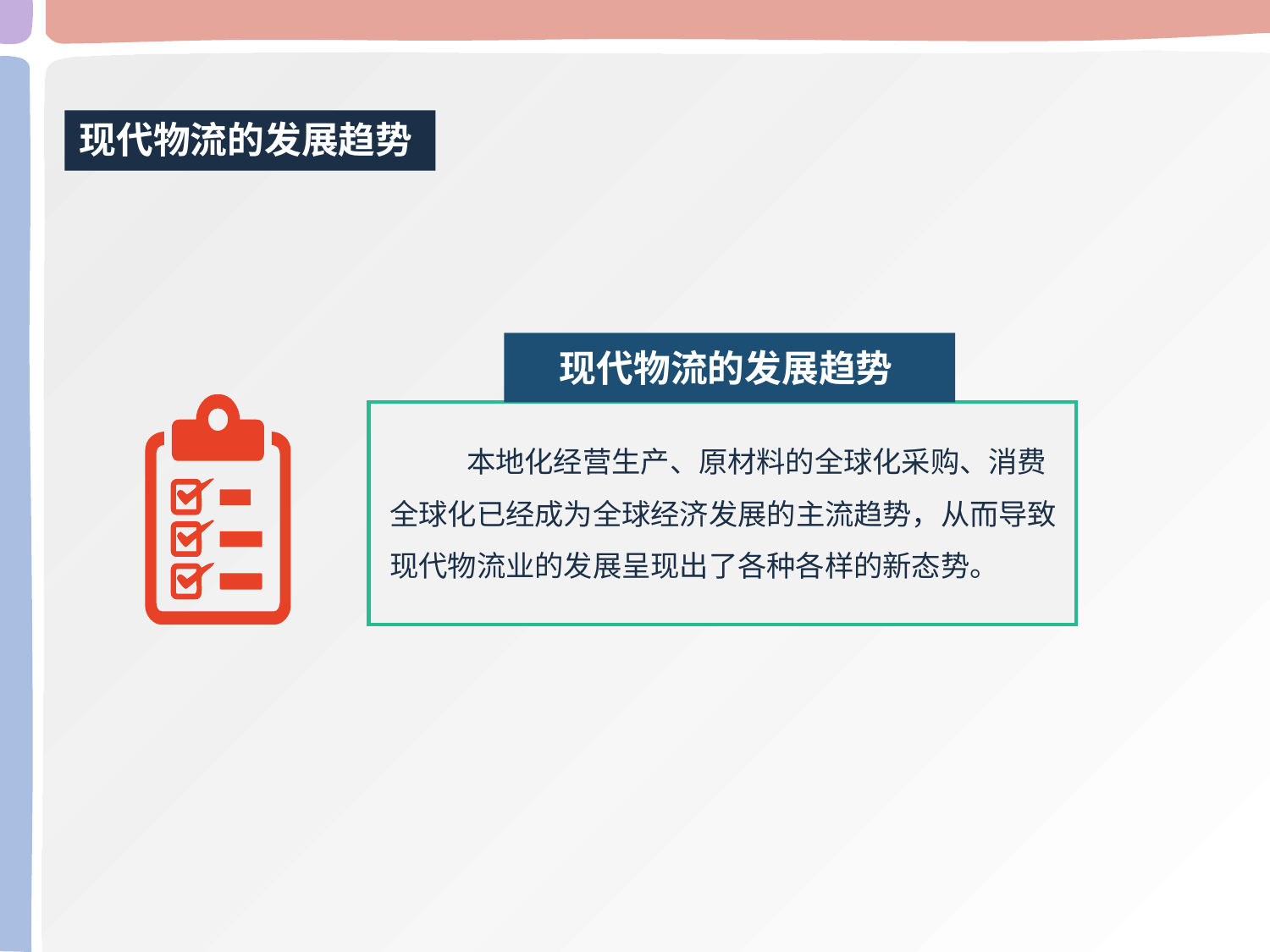

现代物流的发展趋势
    现代物流的发展趋势

 本地化经营生产、原材料的全球化采购、消费全球化已经成为全球经济发展的主流趋势，从而导致现代物流业的发展呈现出了各种各样的新态势。